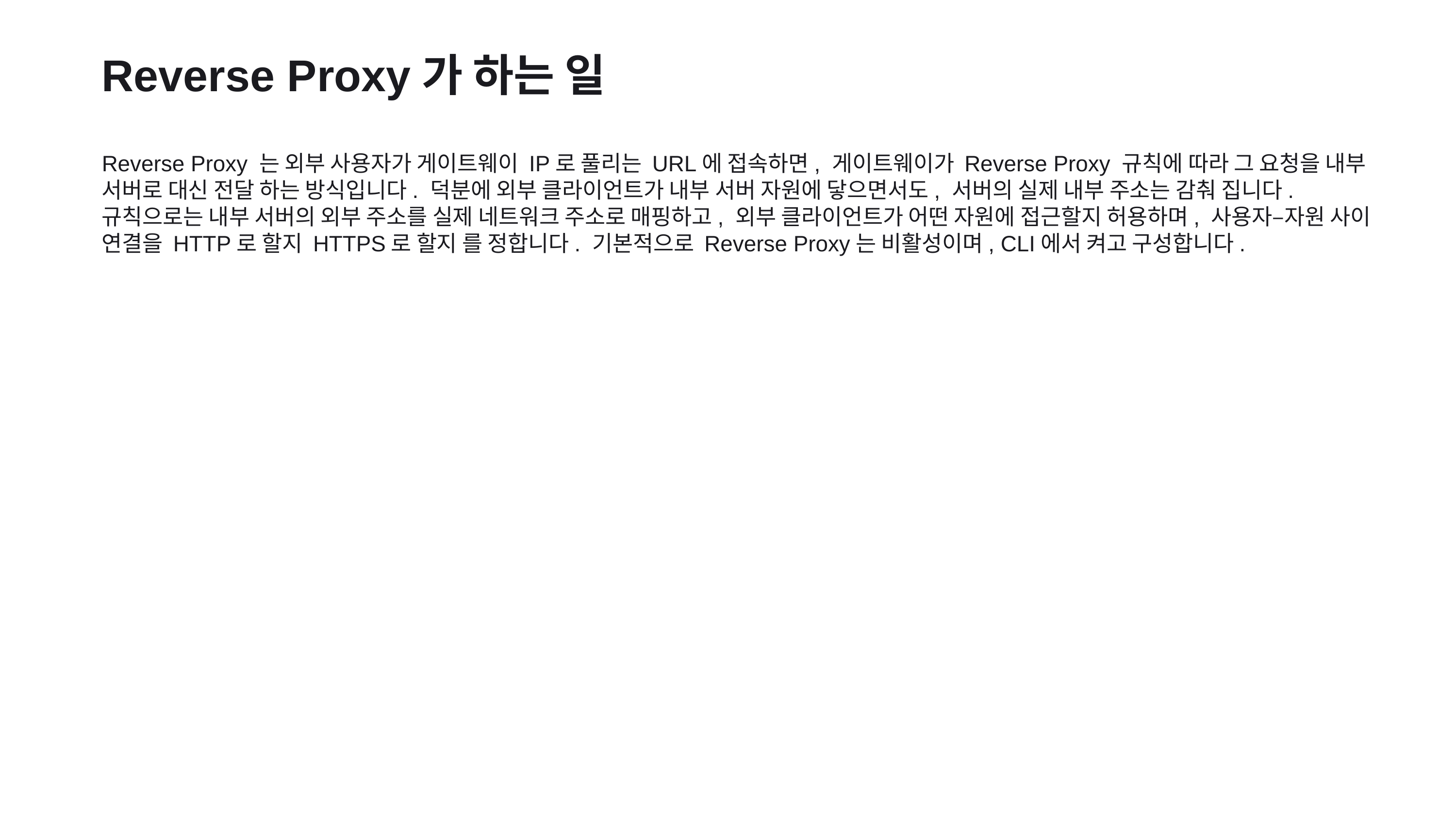

Reverse Proxy가 하는 일
Reverse Proxy 는 외부 사용자가 게이트웨이 IP로 풀리는 URL에 접속하면, 게이트웨이가 Reverse Proxy 규칙에 따라 그 요청을 내부 서버로 대신 전달 하는 방식입니다. 덕분에 외부 클라이언트가 내부 서버 자원에 닿으면서도, 서버의 실제 내부 주소는 감춰 집니다. 규칙으로는 내부 서버의 외부 주소를 실제 네트워크 주소로 매핑하고, 외부 클라이언트가 어떤 자원에 접근할지 허용하며, 사용자–자원 사이 연결을 HTTP로 할지 HTTPS로 할지 를 정합니다. 기본적으로 Reverse Proxy는 비활성이며, CLI에서 켜고 구성합니다.